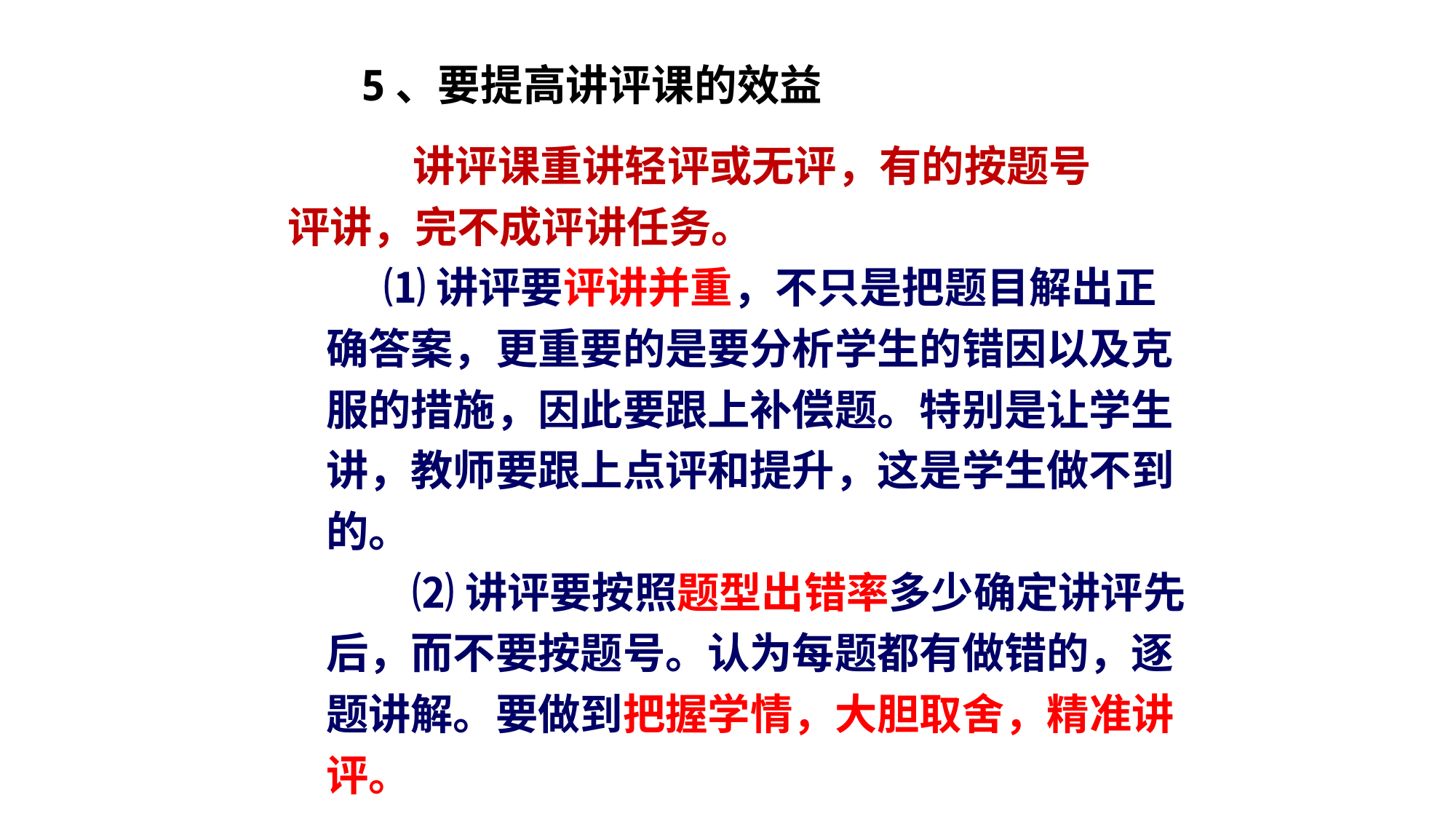

# 5、要提高讲评课的效益
                讲评课重讲轻评或无评，有的按题号
   评讲，完不成评讲任务。
              ⑴讲评要评讲并重，不只是把题目解出正
       确答案，更重要的是要分析学生的错因以及克
       服的措施，因此要跟上补偿题。特别是让学生
       讲，教师要跟上点评和提升，这是学生做不到
       的。
                 ⑵讲评要按照题型出错率多少确定讲评先
       后，而不要按题号。认为每题都有做错的，逐
       题讲解。要做到把握学情，大胆取舍，精准讲
       评。